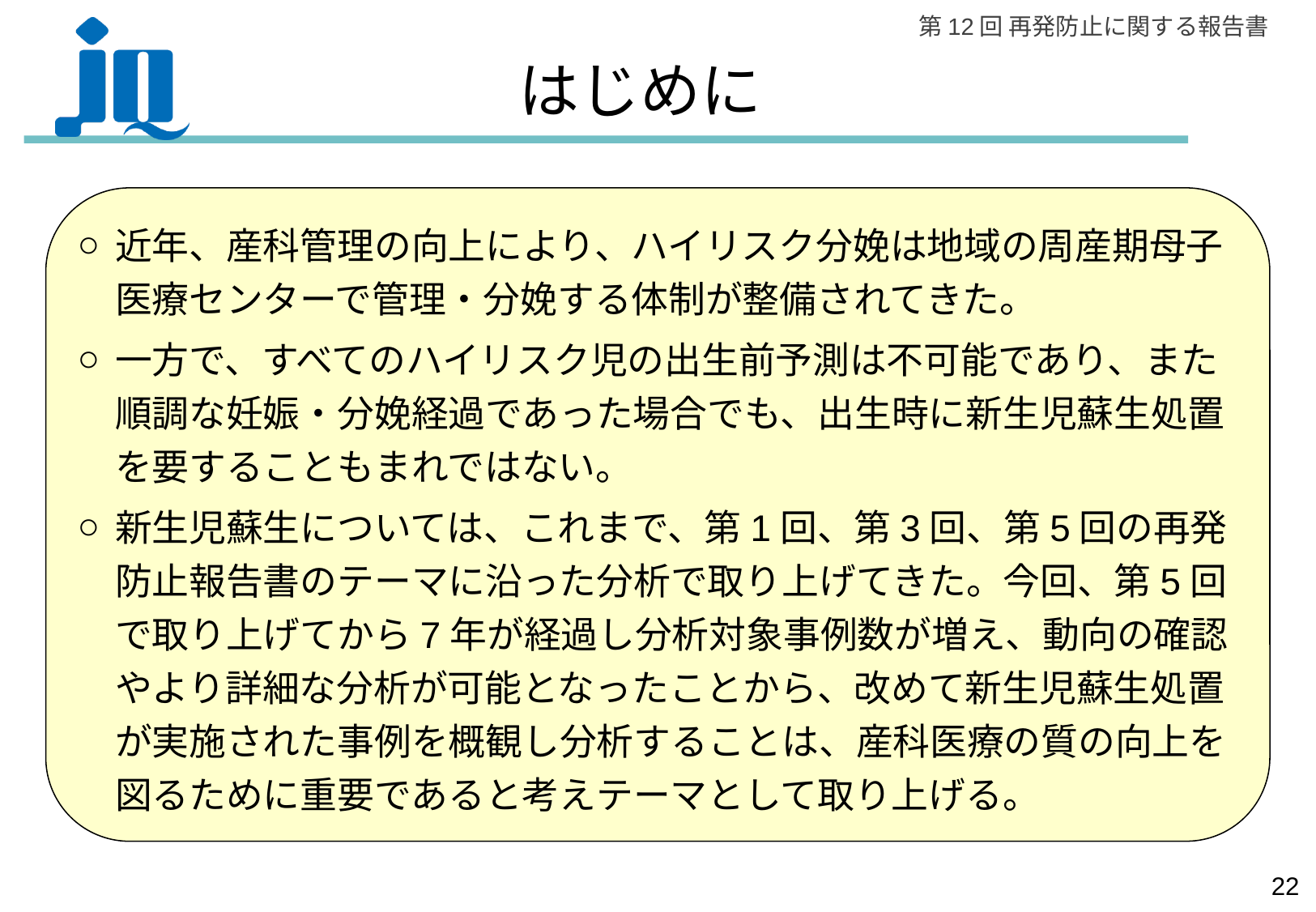

# はじめに
近年、産科管理の向上により、ハイリスク分娩は地域の周産期母子医療センターで管理・分娩する体制が整備されてきた。
一方で、すべてのハイリスク児の出生前予測は不可能であり、また順調な妊娠・分娩経過であった場合でも、出生時に新生児蘇生処置を要することもまれではない。
新生児蘇生については、これまで、第1回、第3回、第5回の再発防止報告書のテーマに沿った分析で取り上げてきた。今回、第5回で取り上げてから7年が経過し分析対象事例数が増え、動向の確認やより詳細な分析が可能となったことから、改めて新生児蘇生処置が実施された事例を概観し分析することは、産科医療の質の向上を図るために重要であると考えテーマとして取り上げる。
22